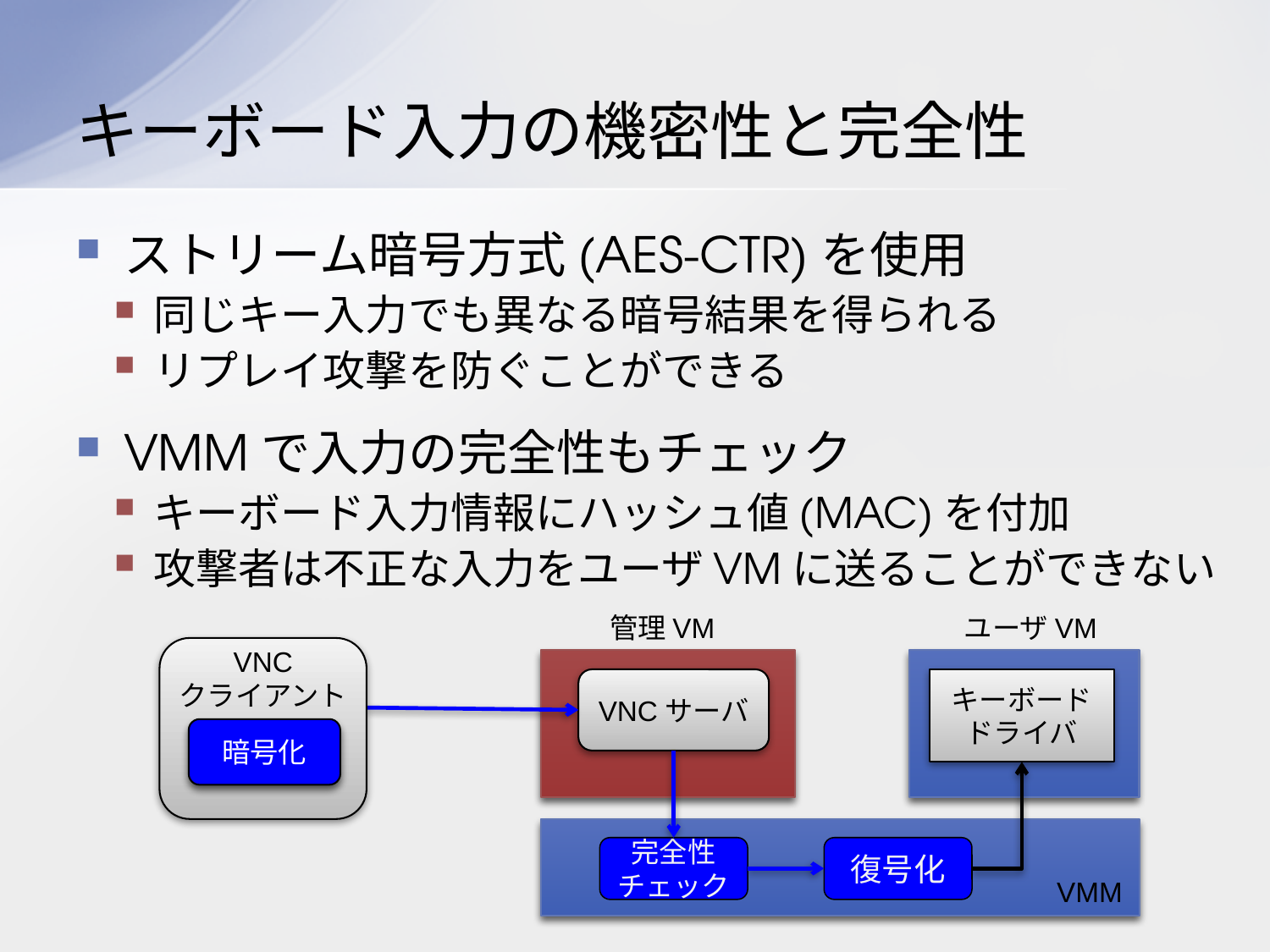

# キーボード入力の機密性と完全性
ストリーム暗号方式(AES-CTR)を使用
同じキー入力でも異なる暗号結果を得られる
リプレイ攻撃を防ぐことができる
VMMで入力の完全性もチェック
キーボード入力情報にハッシュ値(MAC)を付加
攻撃者は不正な入力をユーザVMに送ることができない

管理VM

VNCサーバ
 ユーザVM

VNC
クライアント
暗号化
キーボード
ドライバ

完全性チェック
復号化
VMM